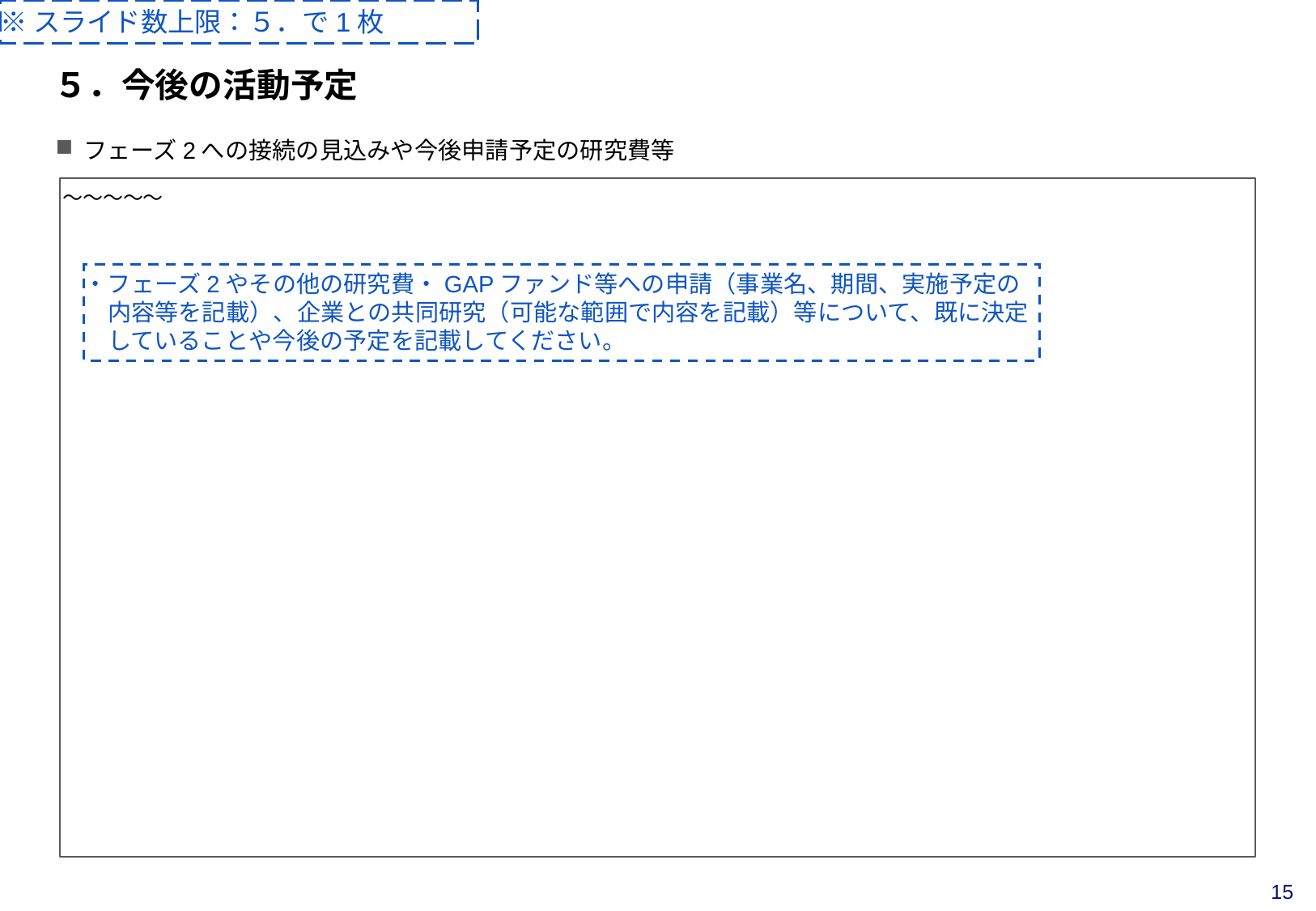

※スライド数上限：５．で1枚
# ５．今後の活動予定
フェーズ2への接続の見込みや今後申請予定の研究費等
～～～～～
・フェーズ2やその他の研究費・GAPファンド等への申請（事業名、期間、実施予定の内容等を記載）、企業との共同研究（可能な範囲で内容を記載）等について、既に決定していることや今後の予定を記載してください。